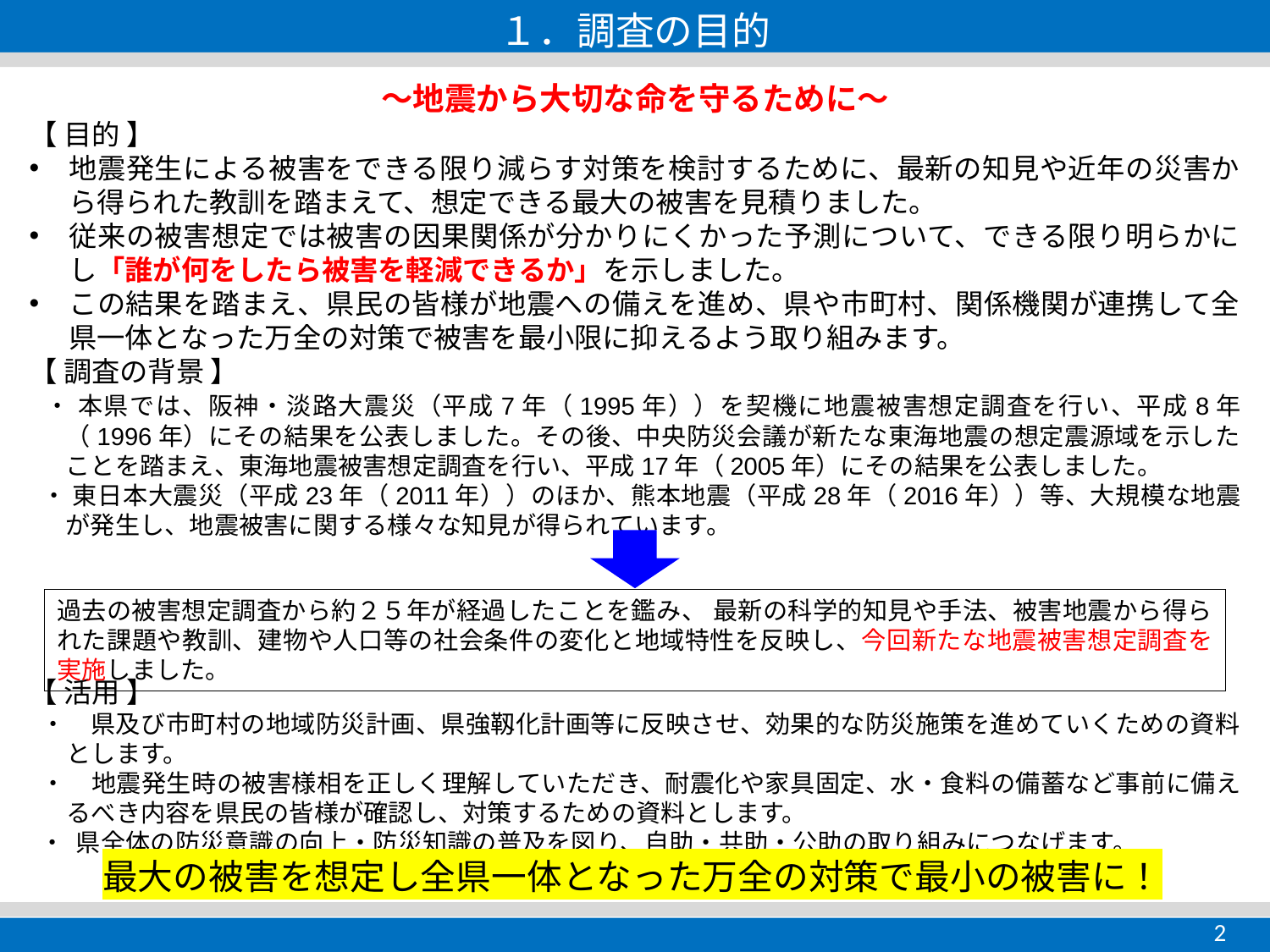

# １．調査の目的
～地震から大切な命を守るために～
【 目的 】
地震発生による被害をできる限り減らす対策を検討するために、最新の知見や近年の災害から得られた教訓を踏まえて、想定できる最大の被害を見積りました。
従来の被害想定では被害の因果関係が分かりにくかった予測について、できる限り明らかにし「誰が何をしたら被害を軽減できるか」を示しました。
この結果を踏まえ、県民の皆様が地震への備えを進め、県や市町村、関係機関が連携して全県一体となった万全の対策で被害を最小限に抑えるよう取り組みます。
【 調査の背景 】
 ・ 本県では、阪神・淡路大震災（平成7年（1995年））を契機に地震被害想定調査を行い、平成8年（1996年）にその結果を公表しました。その後、中央防災会議が新たな東海地震の想定震源域を示したことを踏まえ、東海地震被害想定調査を行い、平成17年（2005年）にその結果を公表しました。
 ・ 東日本大震災（平成23年（2011年））のほか、熊本地震（平成28年（2016年））等、大規模な地震が発生し、地震被害に関する様々な知見が得られています。

【 活用 】
 ・　県及び市町村の地域防災計画、県強靱化計画等に反映させ、効果的な防災施策を進めていくための資料とします。
 ・　地震発生時の被害様相を正しく理解していただき、耐震化や家具固定、水・食料の備蓄など事前に備えるべき内容を県民の皆様が確認し、対策するための資料とします。
 ・  県全体の防災意識の向上・防災知識の普及を図り、自助・共助・公助の取り組みにつなげます。

過去の被害想定調査から約２５年が経過したことを鑑み、 最新の科学的知見や手法、被害地震から得られた課題や教訓、建物や人口等の社会条件の変化と地域特性を反映し、今回新たな地震被害想定調査を実施しました。
最大の被害を想定し全県一体となった万全の対策で最小の被害に！